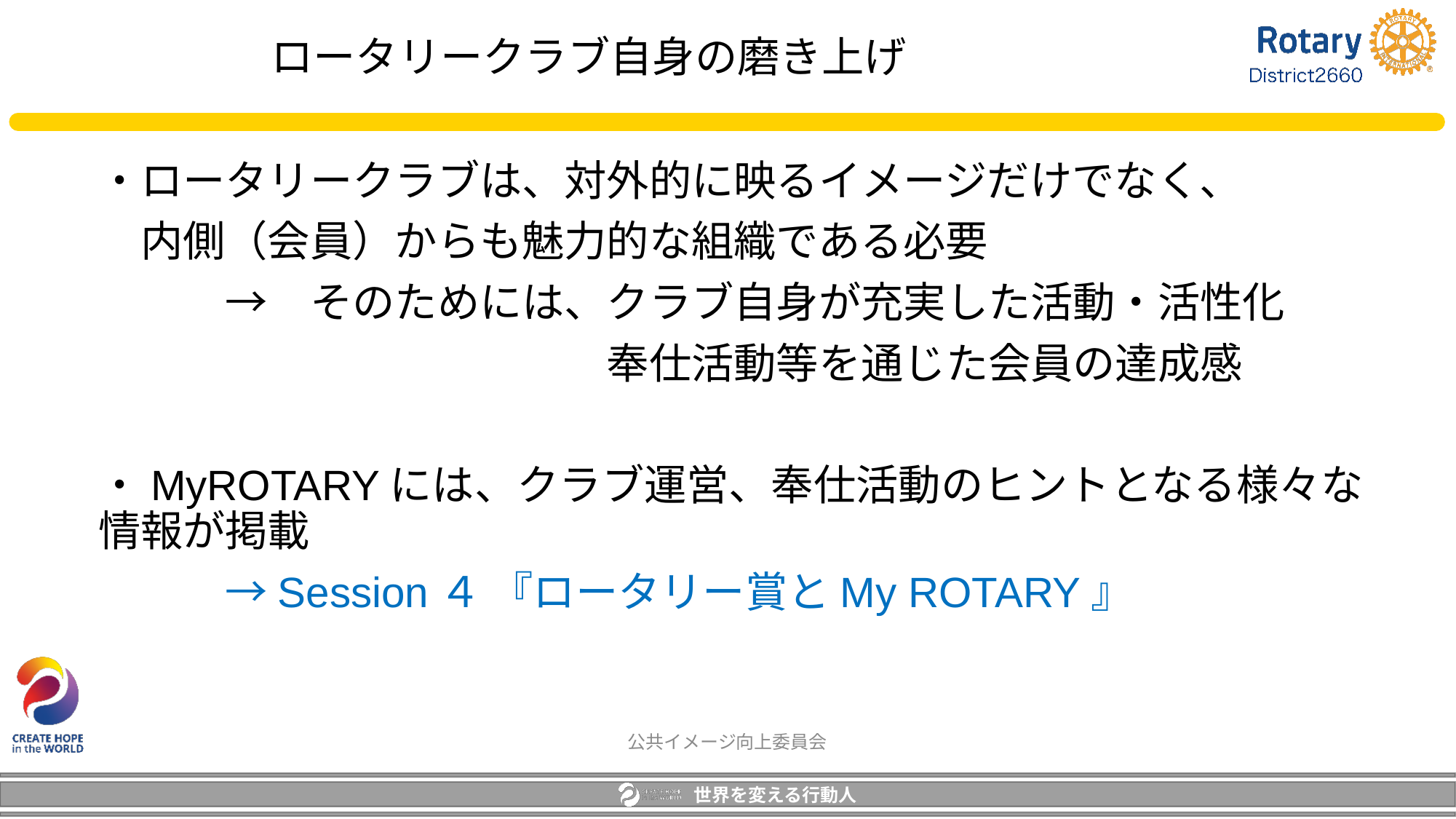

# ロータリークラブ自身の磨き上げ
・ロータリークラブは、対外的に映るイメージだけでなく、
　内側（会員）からも魅力的な組織である必要
　　　→　そのためには、クラブ自身が充実した活動・活性化
　　　　　　　　　　　　奉仕活動等を通じた会員の達成感

・MyROTARYには、クラブ運営、奉仕活動のヒントとなる様々な情報が掲載
　　　→Session４ 『ロータリー賞とMy ROTARY』